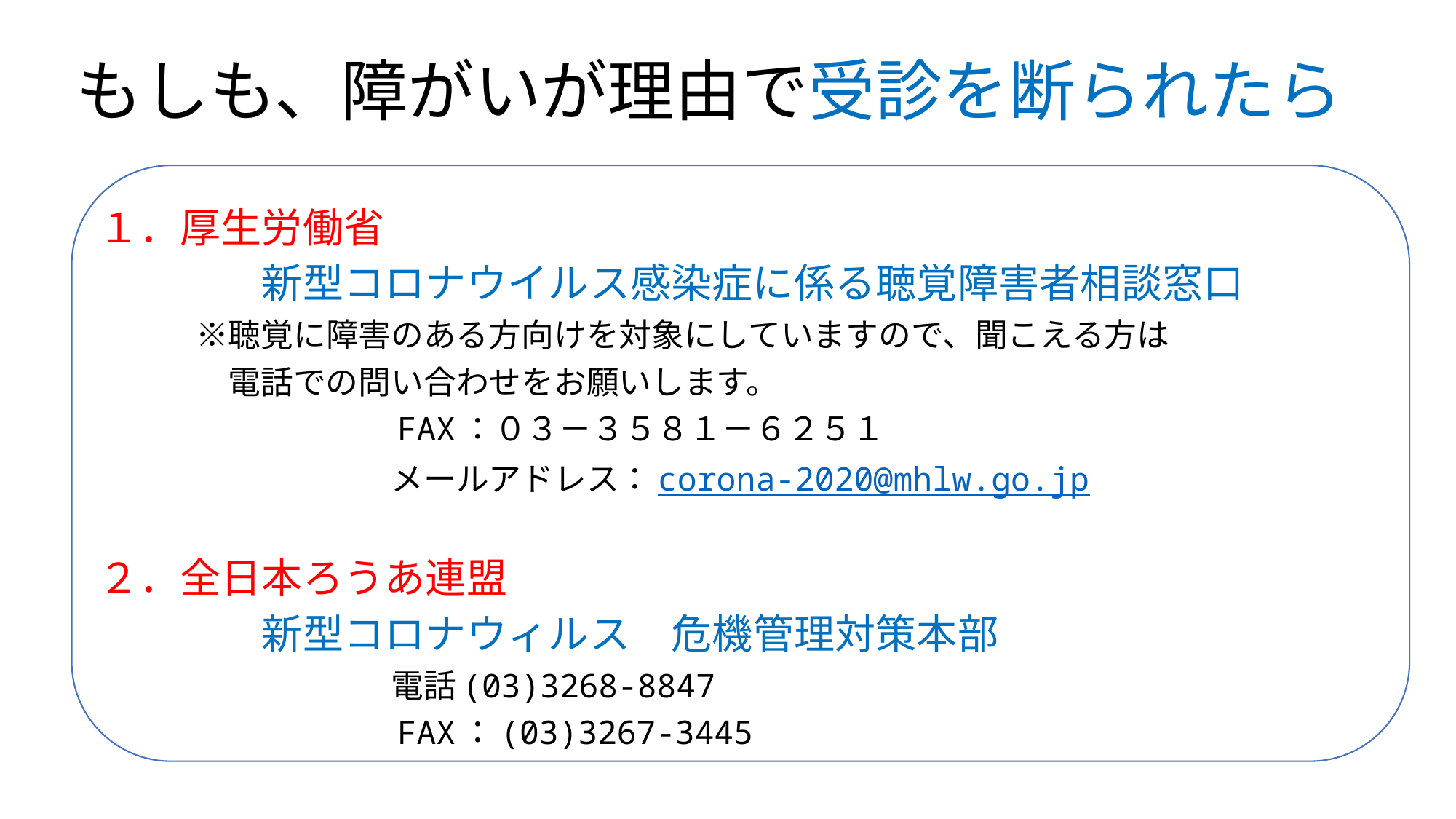

# もしも、障がいが理由で受診を断られたら

１．厚生労働省
　　　　新型コロナウイルス感染症に係る聴覚障害者相談窓口
　　　※聴覚に障害のある方向けを対象にしていますので、聞こえる方は
　　　　電話での問い合わせをお願いします。
　　　　　　　　　FAX：０３－３５８１－６２５１
　　　　　　　　　メールアドレス：corona-2020@mhlw.go.jp

２．全日本ろうあ連盟
　　　　新型コロナウィルス　危機管理対策本部
　　　　　　　　　電話(03)3268-8847
　　　　　　　　　FAX：(03)3267-3445